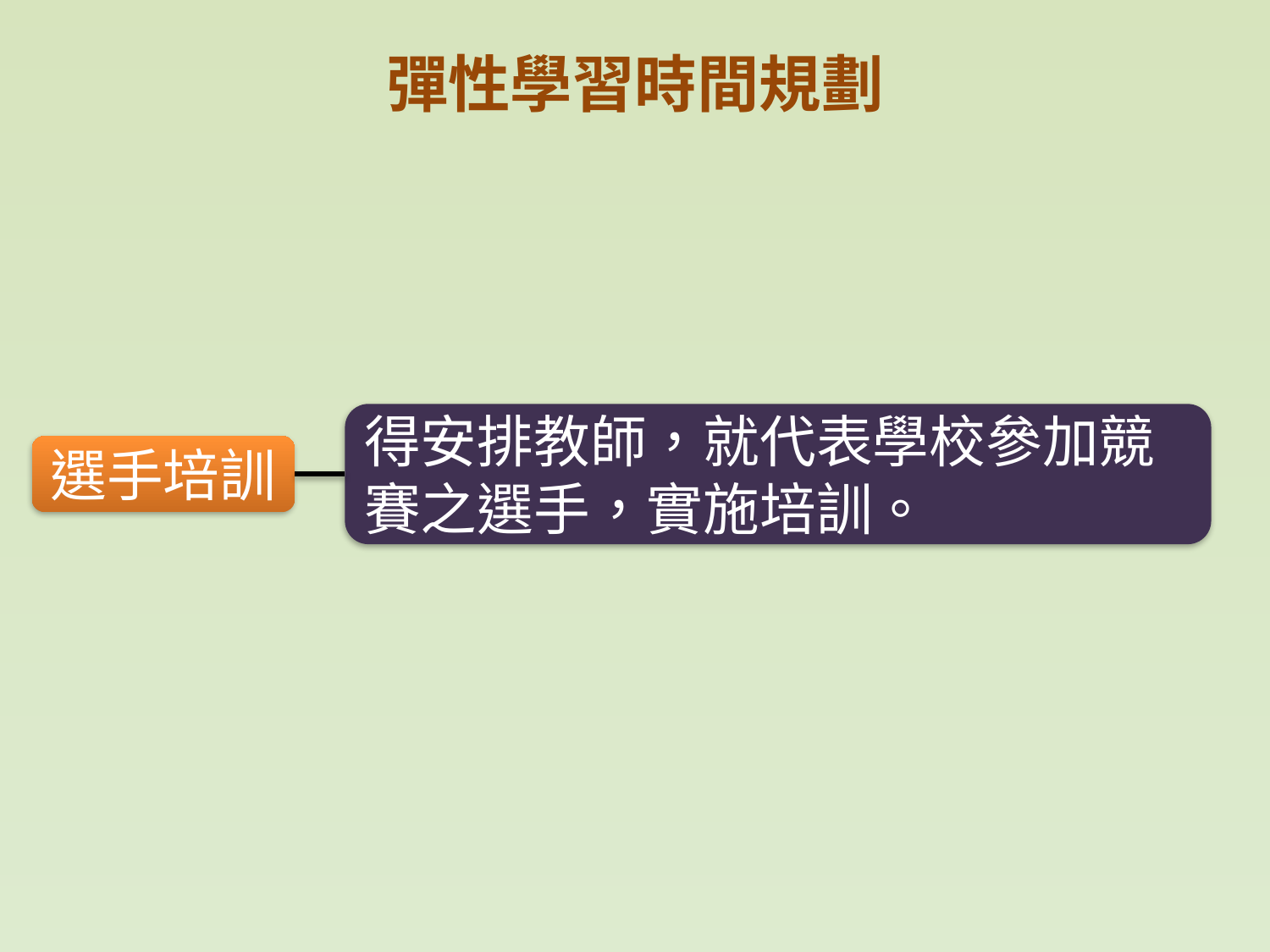

# 彈性學習時間規劃
得安排教師，就代表學校參加競賽之選手，實施培訓。
選手培訓